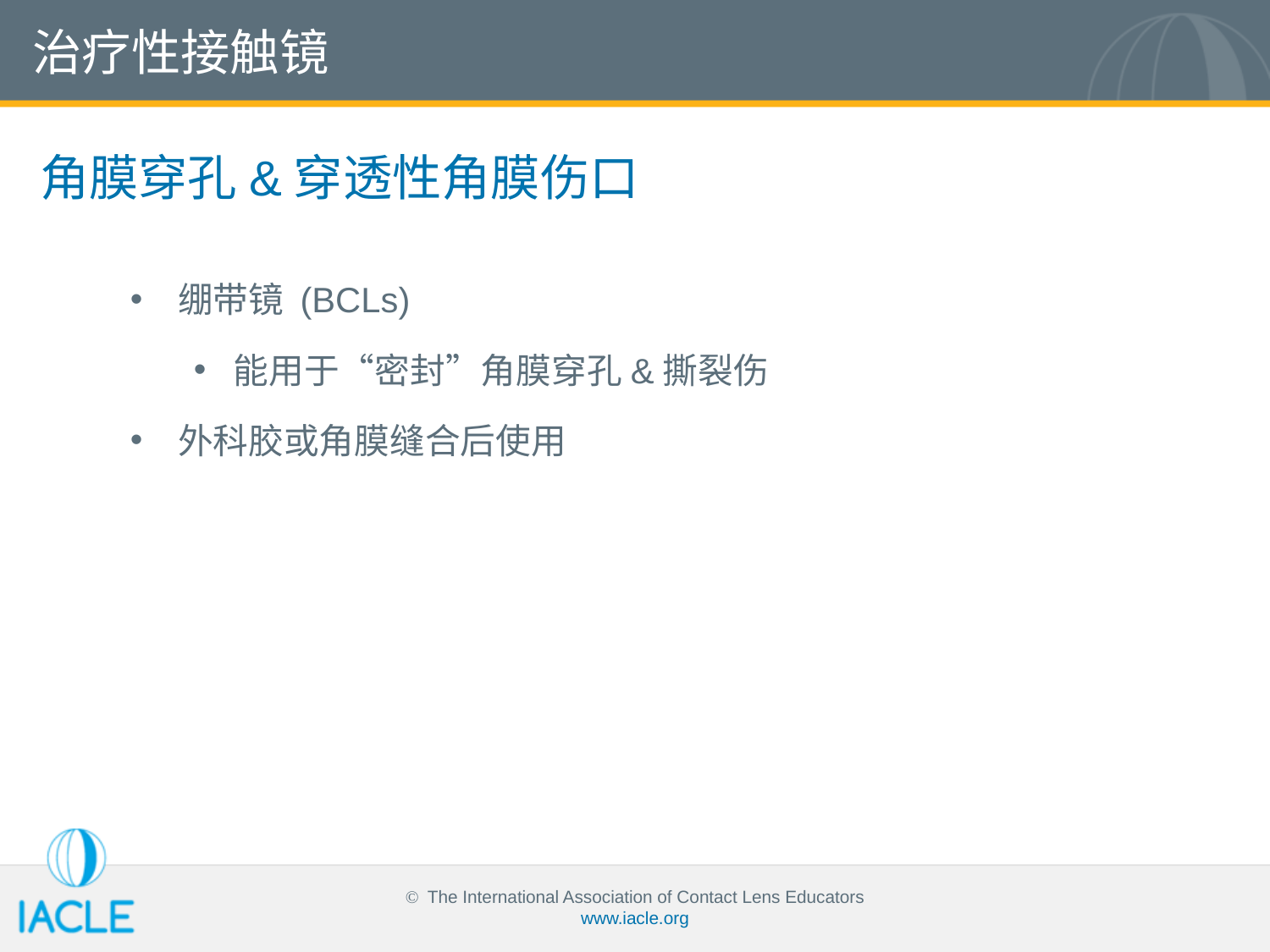

治疗性接触镜
角膜穿孔&穿透性角膜伤口
绷带镜 (BCLs)
能用于“密封”角膜穿孔&撕裂伤
外科胶或角膜缝合后使用